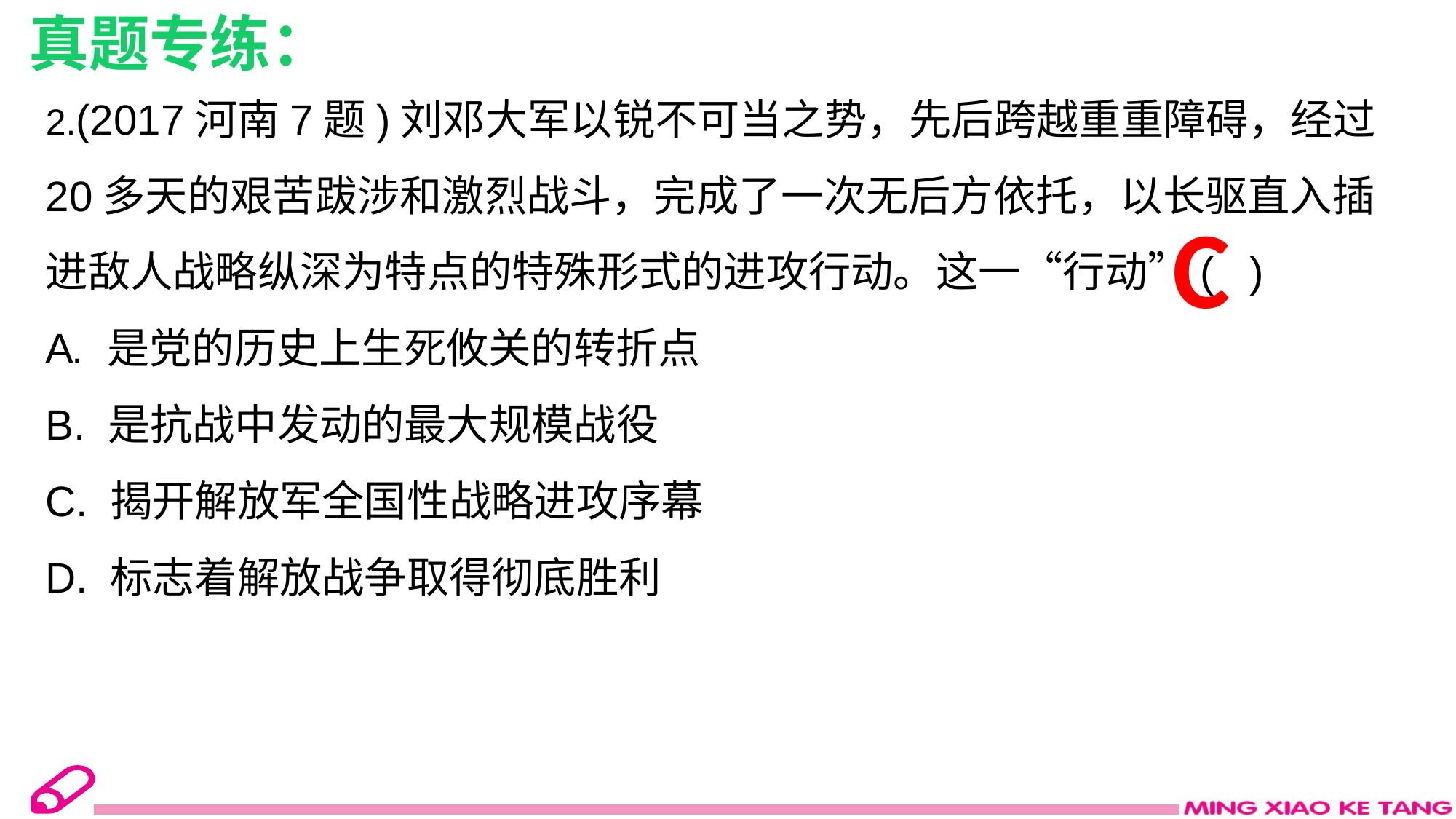

真题专练：
2.(2017河南7题)刘邓大军以锐不可当之势，先后跨越重重障碍，经过20多天的艰苦跋涉和激烈战斗，完成了一次无后方依托，以长驱直入插进敌人战略纵深为特点的特殊形式的进攻行动。这一“行动”(   )
是党的历史上生死攸关的转折点
B. 是抗战中发动的最大规模战役
C. 揭开解放军全国性战略进攻序幕
D. 标志着解放战争取得彻底胜利
C